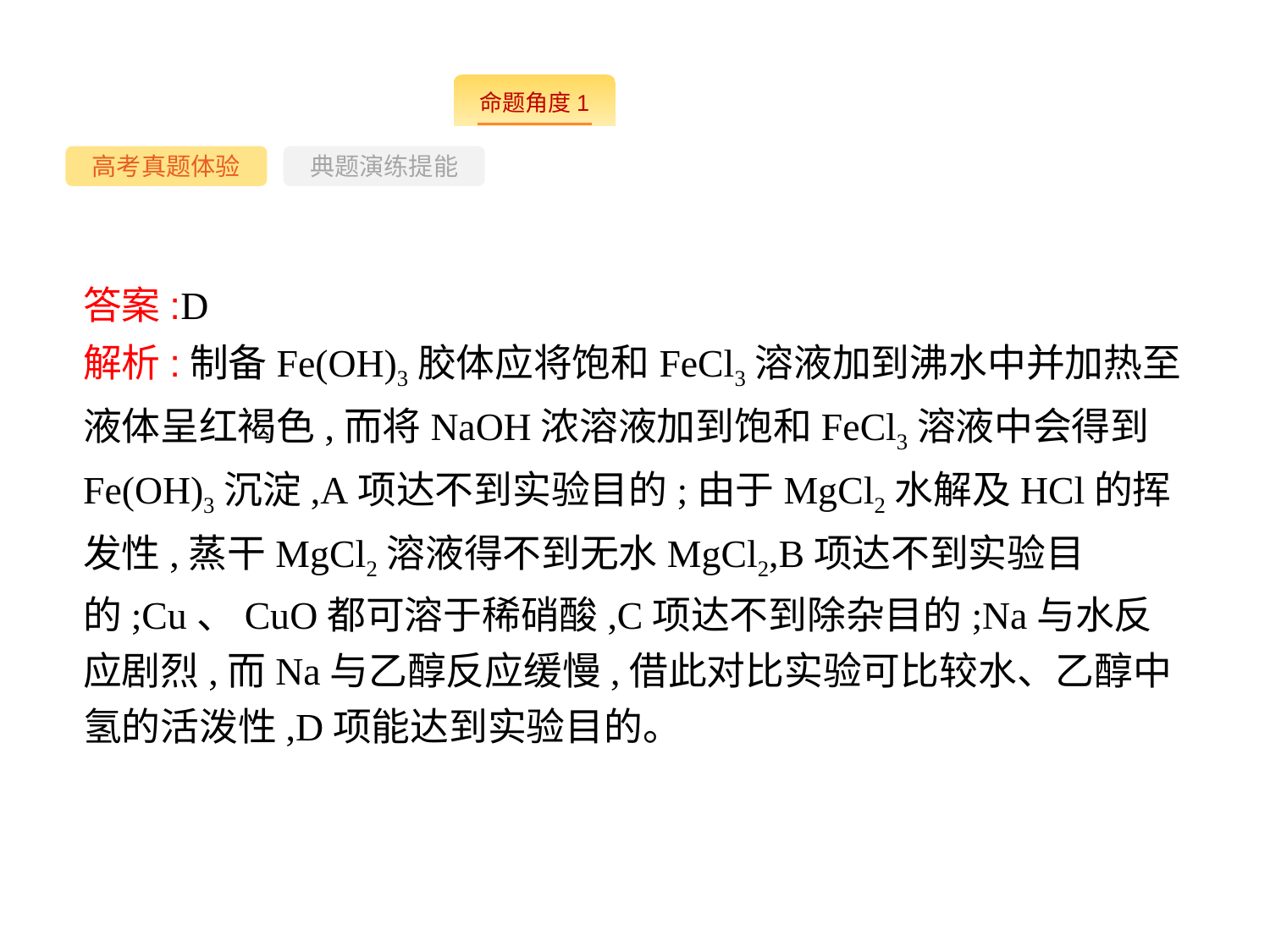

-13-
高考真题体验
典题演练提能
答案:D
解析:制备Fe(OH)3胶体应将饱和FeCl3溶液加到沸水中并加热至液体呈红褐色,而将NaOH浓溶液加到饱和FeCl3溶液中会得到Fe(OH)3沉淀,A项达不到实验目的;由于MgCl2水解及HCl的挥发性,蒸干MgCl2溶液得不到无水MgCl2,B项达不到实验目的;Cu、CuO都可溶于稀硝酸,C项达不到除杂目的;Na与水反应剧烈,而Na与乙醇反应缓慢,借此对比实验可比较水、乙醇中氢的活泼性,D项能达到实验目的。